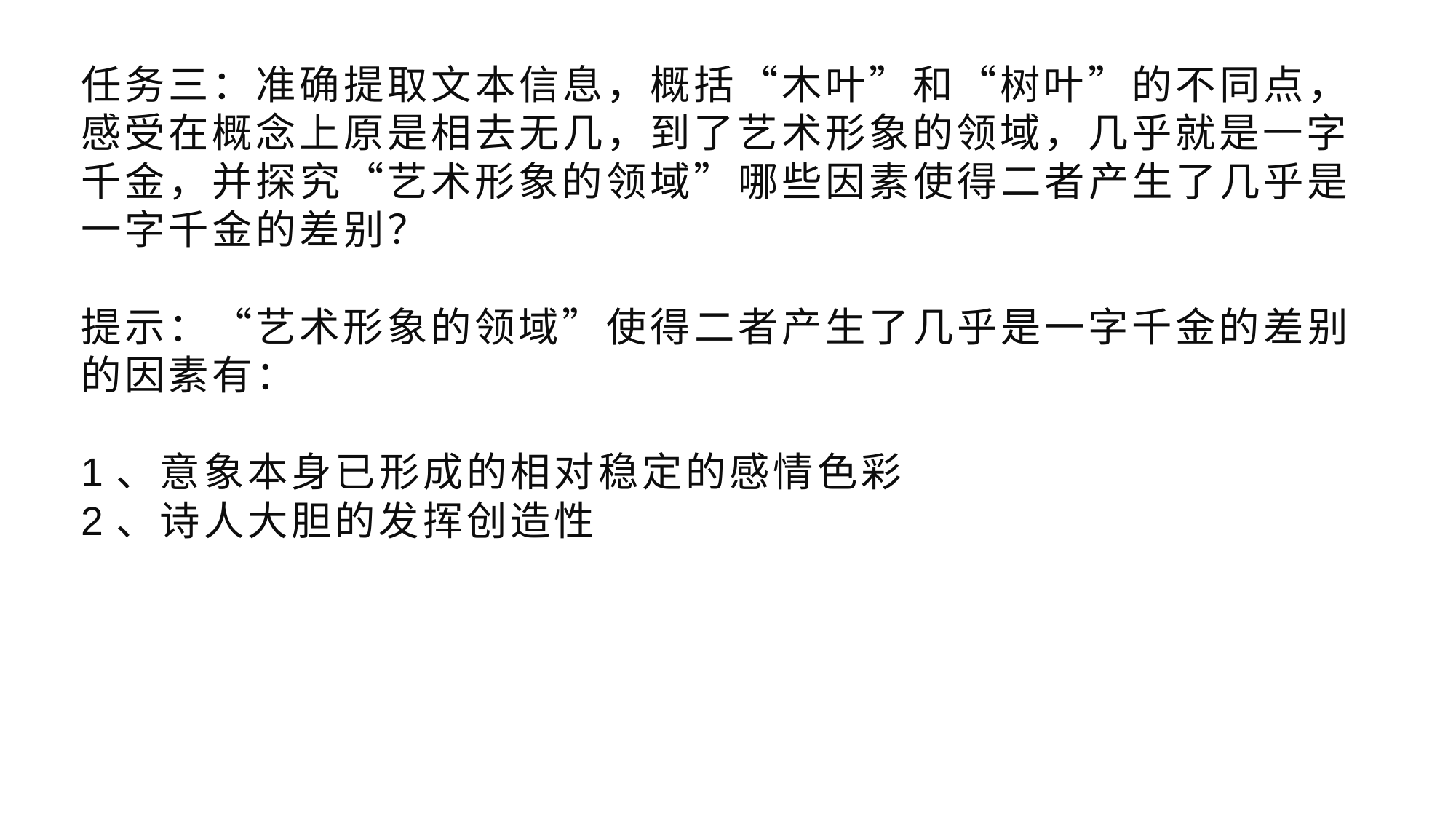

任务三：准确提取文本信息，概括“木叶”和“树叶”的不同点，感受在概念上原是相去无几，到了艺术形象的领域，几乎就是一字千金，并探究“艺术形象的领域”哪些因素使得二者产生了几乎是一字千金的差别？

提示：“艺术形象的领域”使得二者产生了几乎是一字千金的差别的因素有：

1、意象本身已形成的相对稳定的感情色彩
2、诗人大胆的发挥创造性